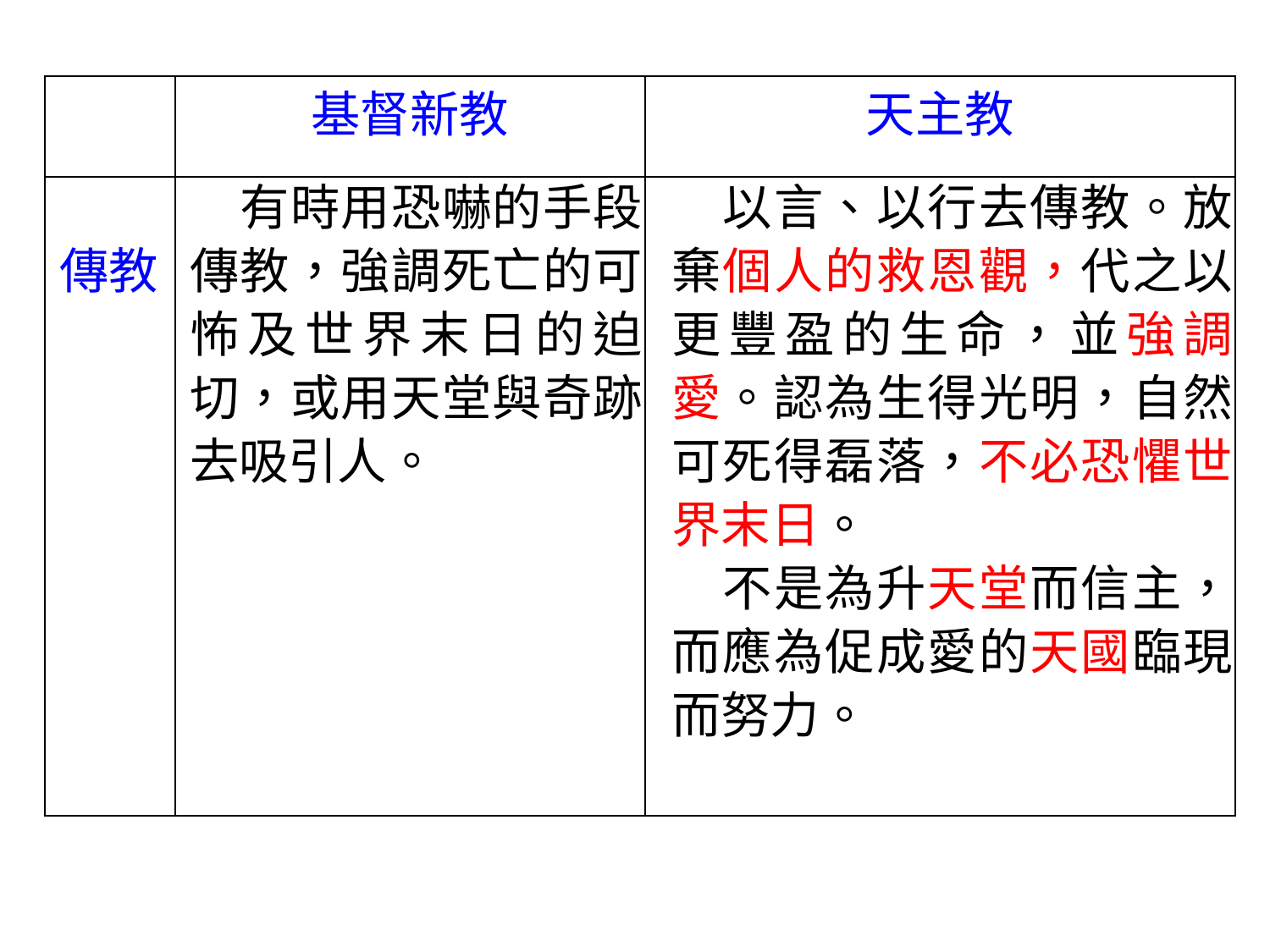

|  | 基督新教 | 天主教 |
| --- | --- | --- |
| 傳教 | 有時用恐嚇的手段傳教，強調死亡的可怖及世界末日的迫切，或用天堂與奇跡去吸引人。 | 以言、以行去傳教。放棄個人的救恩觀，代之以更豐盈的生命，並強調愛。認為生得光明，自然可死得磊落，不必恐懼世界末日。 　不是為升天堂而信主，而應為促成愛的天國臨現而努力。 |